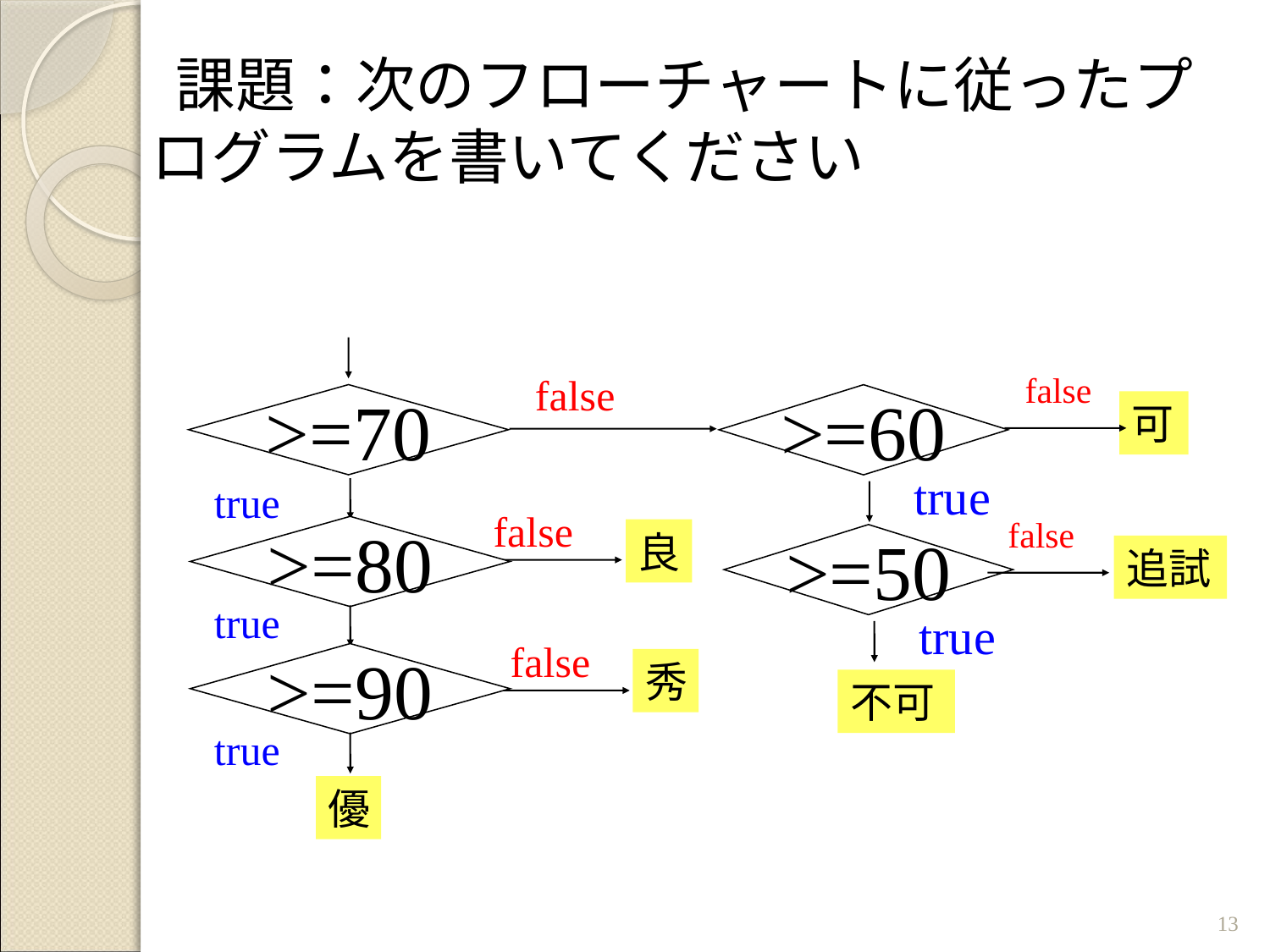

# 課題：次のフローチャートに従ったプログラムを書いてください

false

false

>=70
>=60
true

可
true

>=80
false

false

良
>=50
true

追試
true

>=90
false

秀
不可
true

優
13